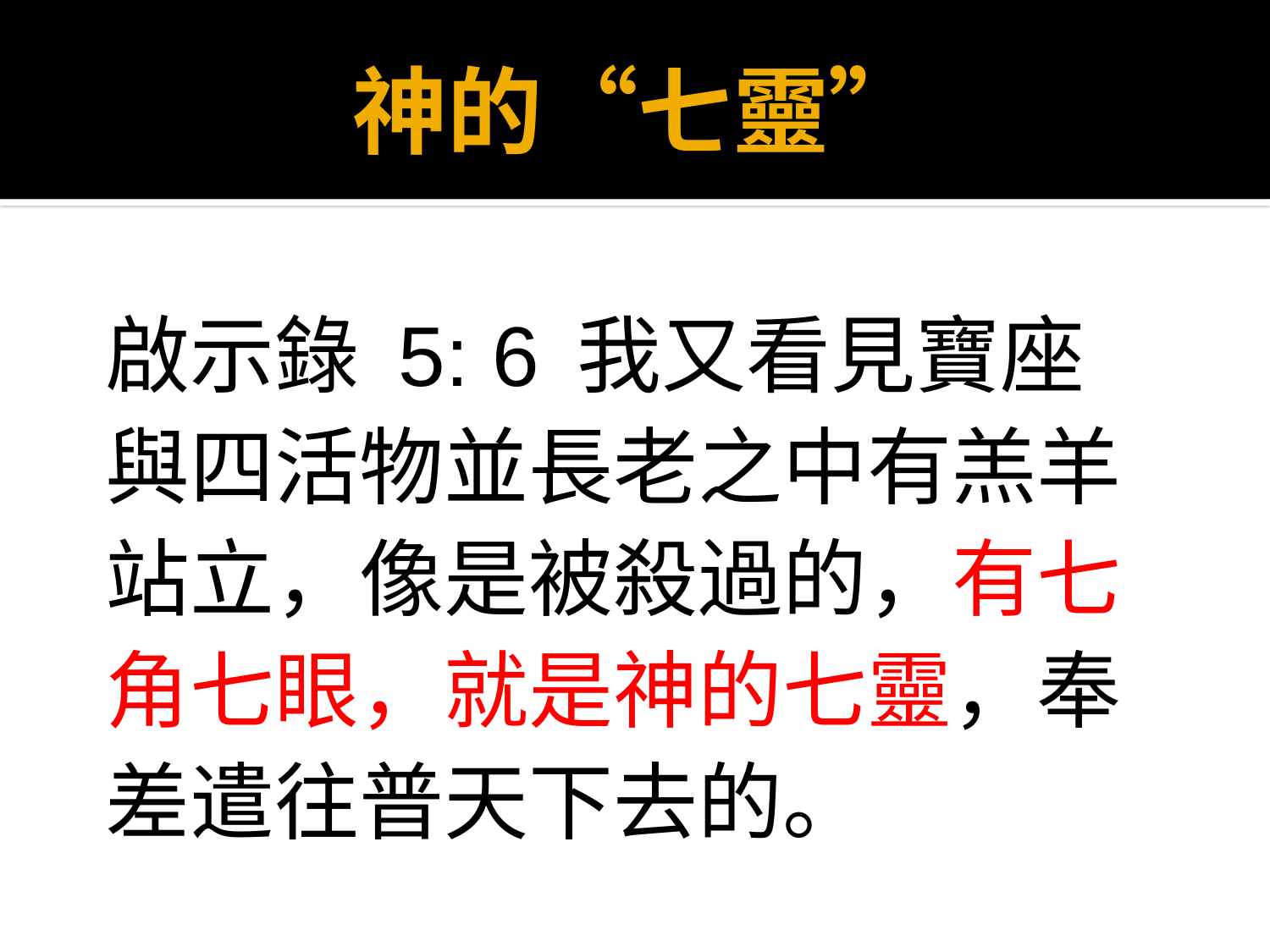

# 神的“七靈”
啟示錄 5: 6 我又看見寶座與四活物並長老之中有羔羊站立，像是被殺過的，有七角七眼，就是神的七靈，奉差遣往普天下去的。